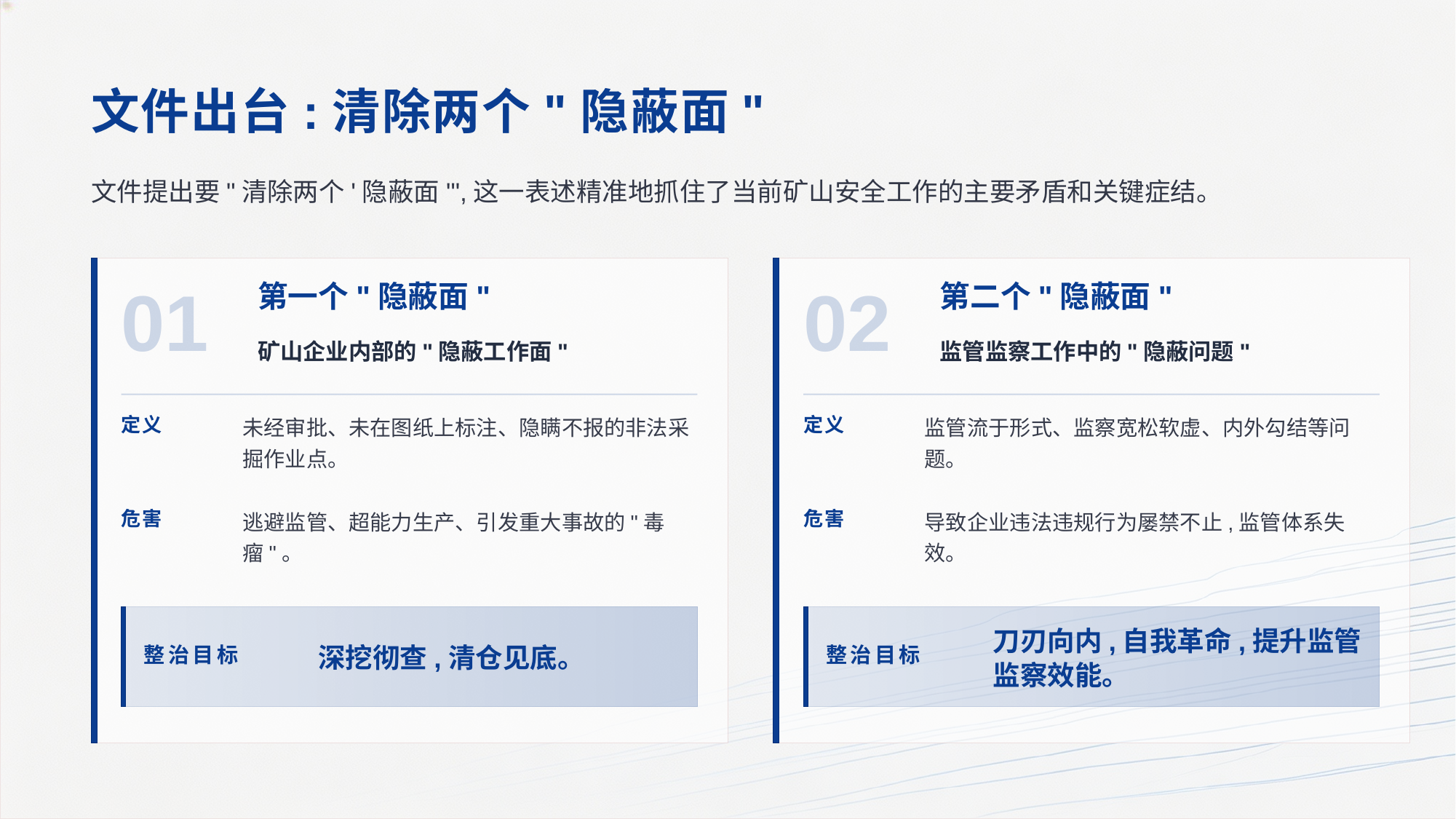

文件出台:清除两个"隐蔽面"
文件提出要"清除两个'隐蔽面'",这一表述精准地抓住了当前矿山安全工作的主要矛盾和关键症结。

01
第一个"隐蔽面"
02
第二个"隐蔽面"
矿山企业内部的"隐蔽工作面"
监管监察工作中的"隐蔽问题"
定义
未经审批、未在图纸上标注、隐瞒不报的非法采掘作业点。
定义
监管流于形式、监察宽松软虚、内外勾结等问题。
危害
逃避监管、超能力生产、引发重大事故的"毒瘤"。
危害
导致企业违法违规行为屡禁不止,监管体系失效。

整治目标
深挖彻查,清仓见底。

整治目标
刀刃向内,自我革命,提升监管监察效能。